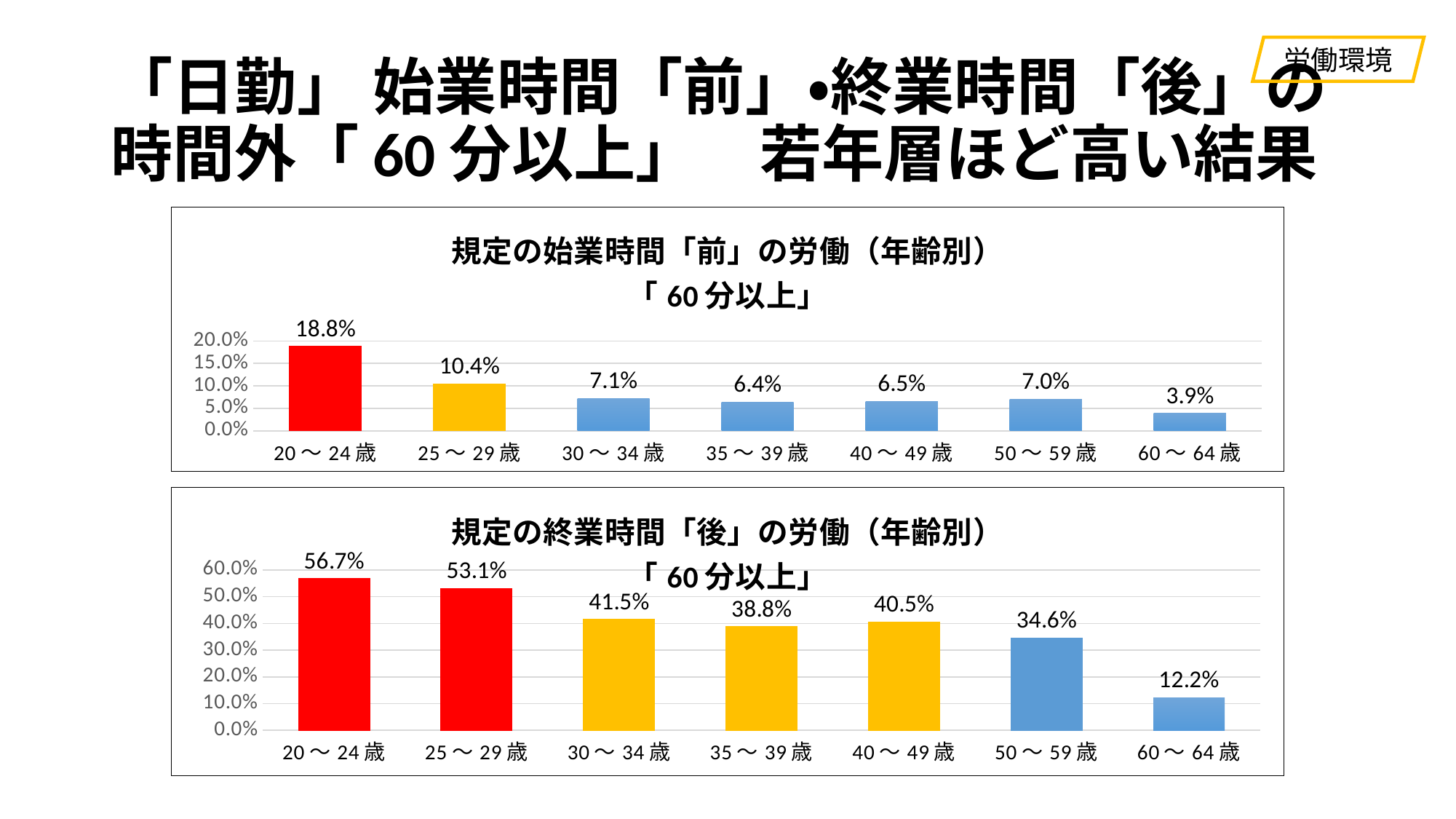

労働環境
# 「日勤」 始業時間「前」・終業時間「後」の 時間外「60分以上」　若年層ほど高い結果

### Chart: 規定の始業時間「前」の労働（年齢別）
「60分以上」

| Category |  |
|---|---|
| 20～24歳 | 0.18798304662179008 |
| 25～29歳 | 0.1038370253164557 |
| 30～34歳 | 0.07142857142857142 |
| 35～39歳 | 0.06392595781317262 |
| 40～49歳 | 0.0650536407212965 |
| 50～59歳 | 0.07013658176448874 |
| 60～64歳 | 0.03869407496977025 |

### Chart: 規定の終業時間「後」の労働（年齢別）
「60分以上」

| Category |  |
|---|---|
| 20～24歳 | 0.5671902268760908 |
| 25～29歳 | 0.5308544303797469 |
| 30～34歳 | 0.4154761904761905 |
| 35～39歳 | 0.3876452862677572 |
| 40～49歳 | 0.4049303811915088 |
| 50～59歳 | 0.34606866002214837 |
| 60～64歳 | 0.12212817412333736 |